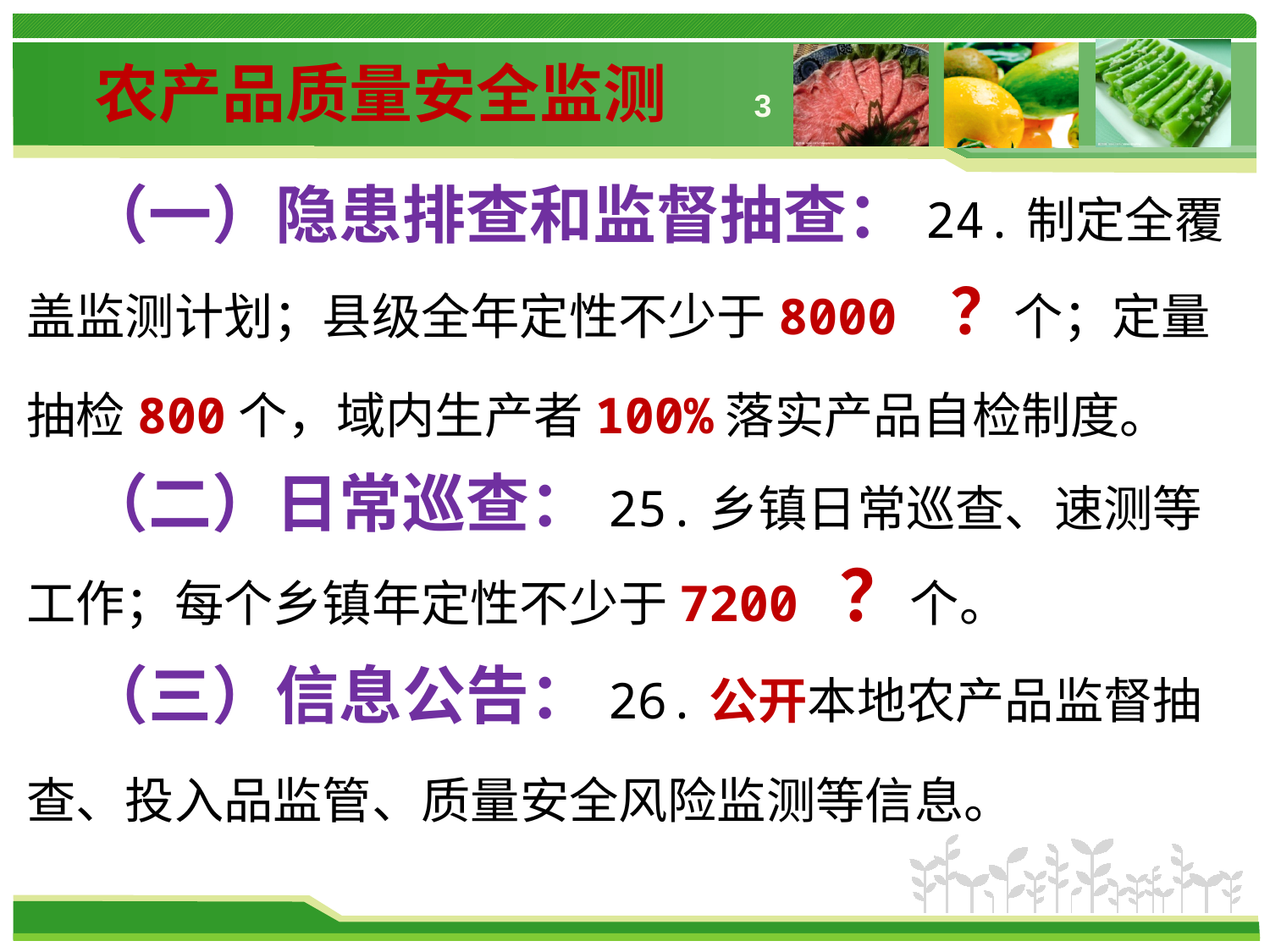

# 农产品质量安全监测     3
   （一）隐患排查和监督抽查：24.制定全覆盖监测计划；县级全年定性不少于8000 ？个；定量抽检800个，域内生产者100%落实产品自检制度。
   （二）日常巡查：25.乡镇日常巡查、速测等工作；每个乡镇年定性不少于7200 ？个。
   （三）信息公告：26.公开本地农产品监督抽查、投入品监管、质量安全风险监测等信息。